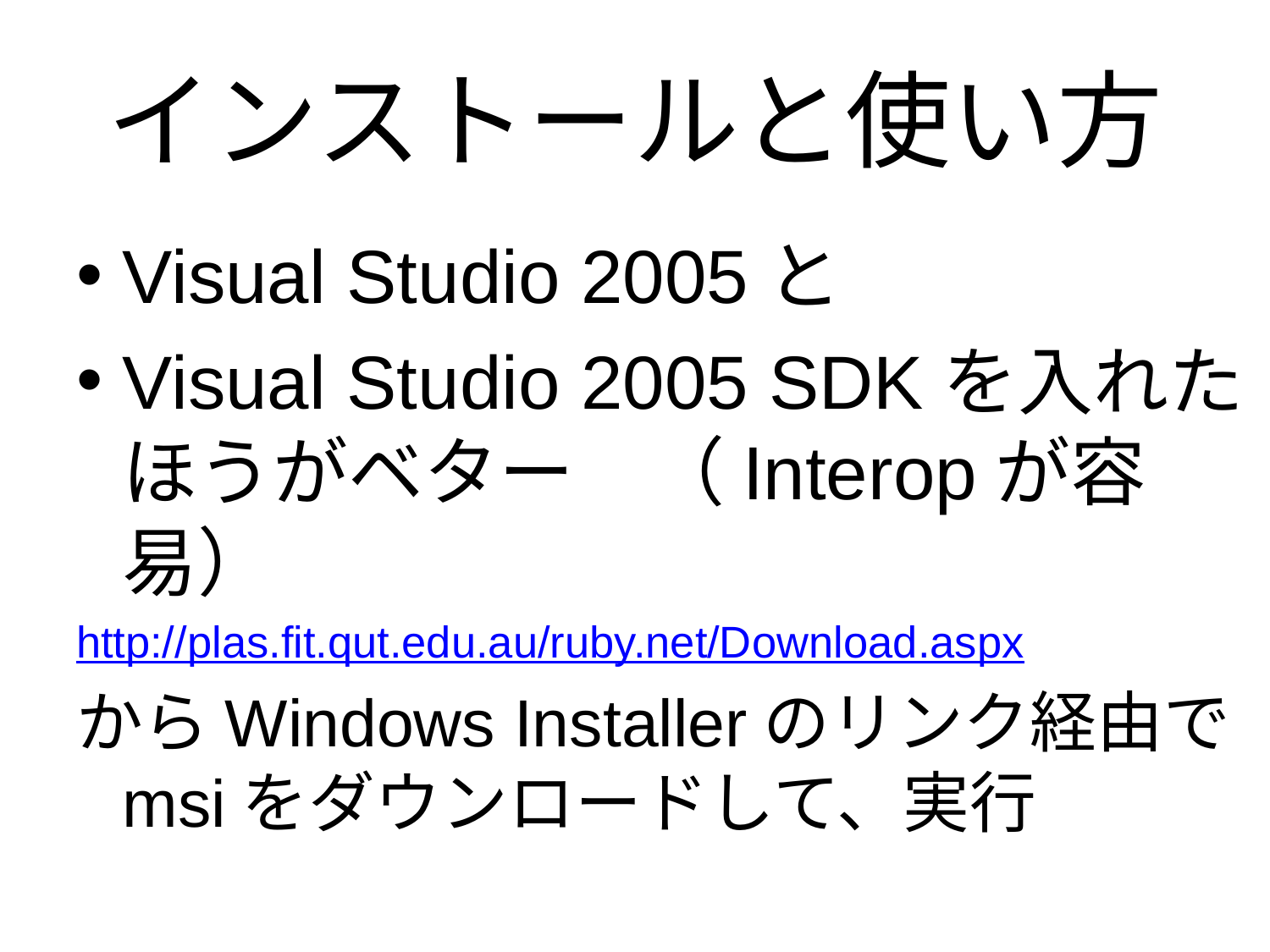

# インストールと使い方
Visual Studio 2005と
Visual Studio 2005 SDKを入れたほうがベター　（Interopが容易）
http://plas.fit.qut.edu.au/ruby.net/Download.aspx
からWindows Installerのリンク経由でmsiをダウンロードして、実行